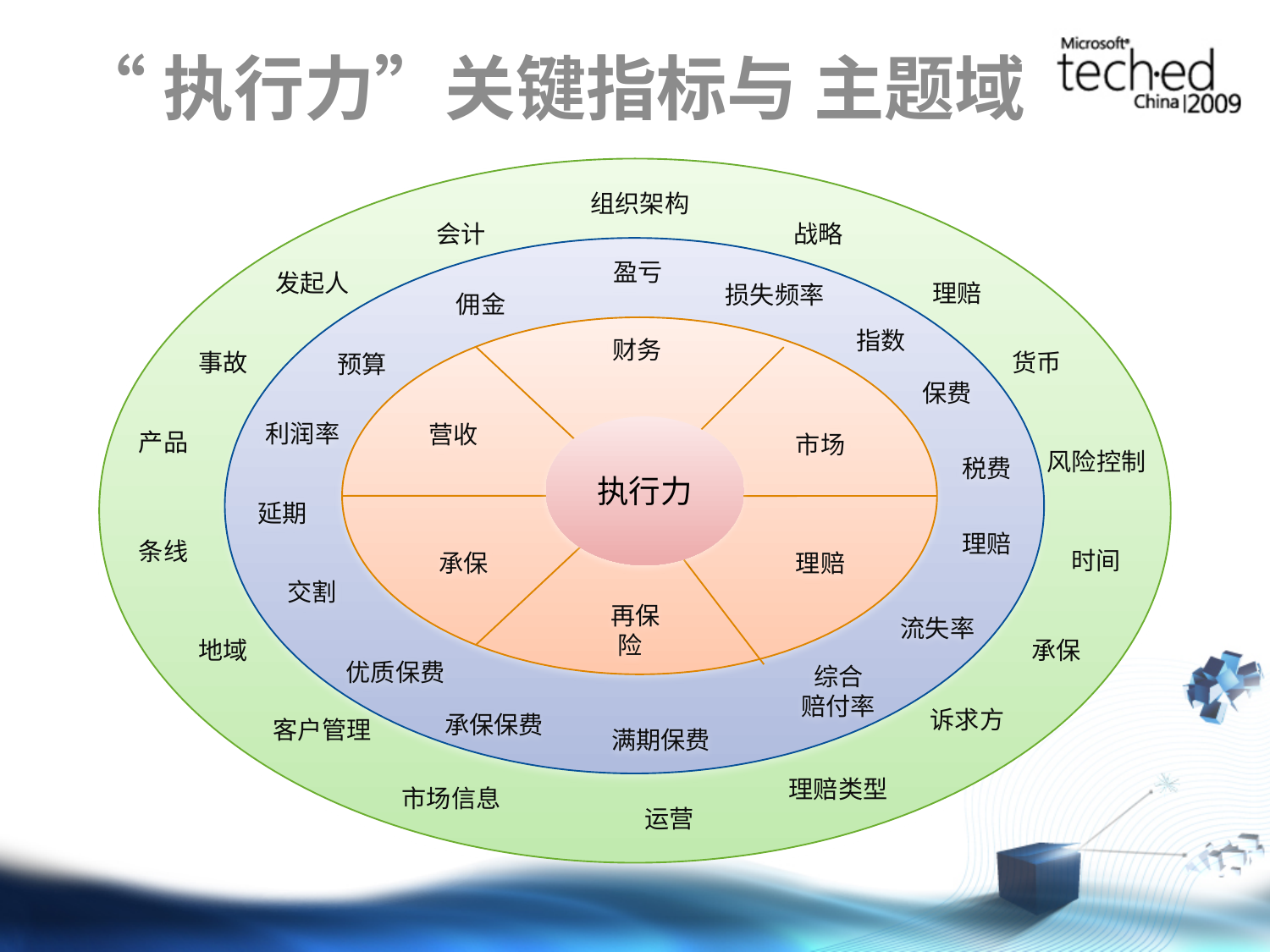

# “执行力”关键指标与 主题域

组织架构
会计
战略
发起人
理赔
事故
货币
产品
风险控制
条线
时间
地域
承保
诉求方
客户管理
理赔类型
市场信息
运营

盈亏
损失频率
佣金
指数
预算
 保费
利润率
税费
延期
理赔
交割
流失率
优质保费
综合
赔付率
承保保费
满期保费

财务
营收
市场
承保
理赔
 再保险
执行力